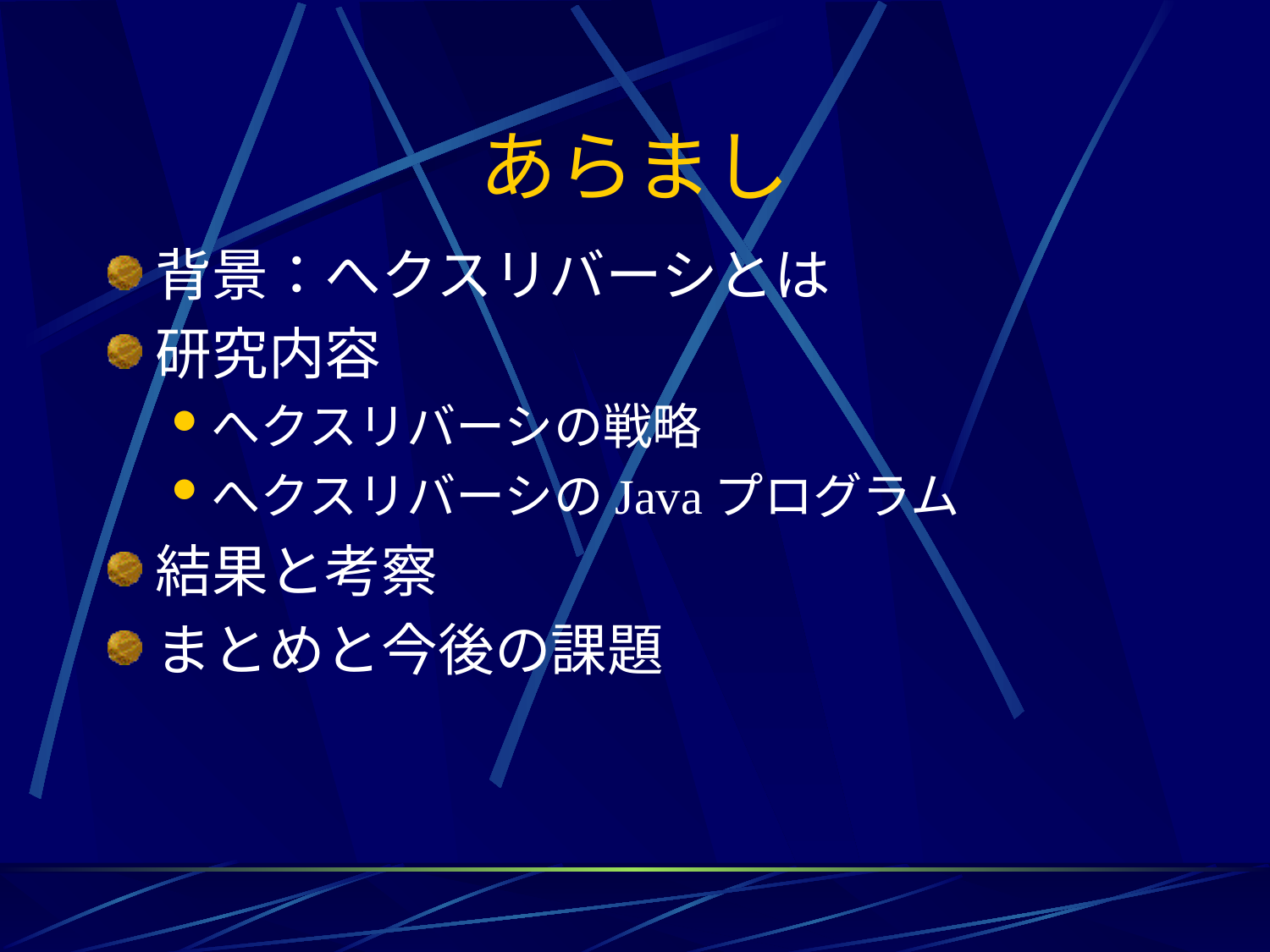

# あらまし
背景：へクスリバーシとは
研究内容
へクスリバーシの戦略
へクスリバーシのJavaプログラム
結果と考察
まとめと今後の課題